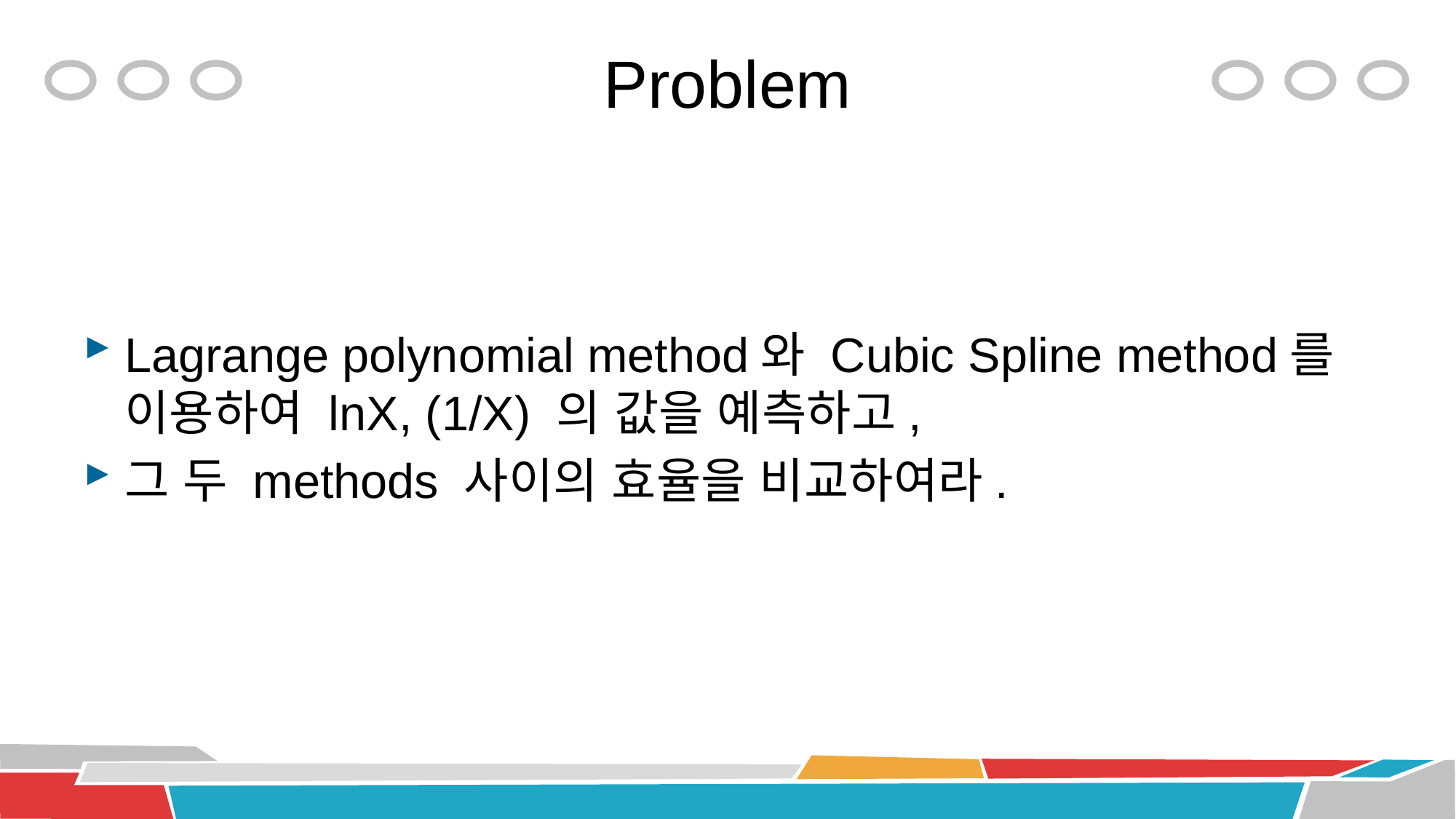

# Problem

Lagrange polynomial method와 Cubic Spline method를 이용하여 lnX, (1/X) 의 값을 예측하고,
그 두 methods 사이의 효율을 비교하여라.